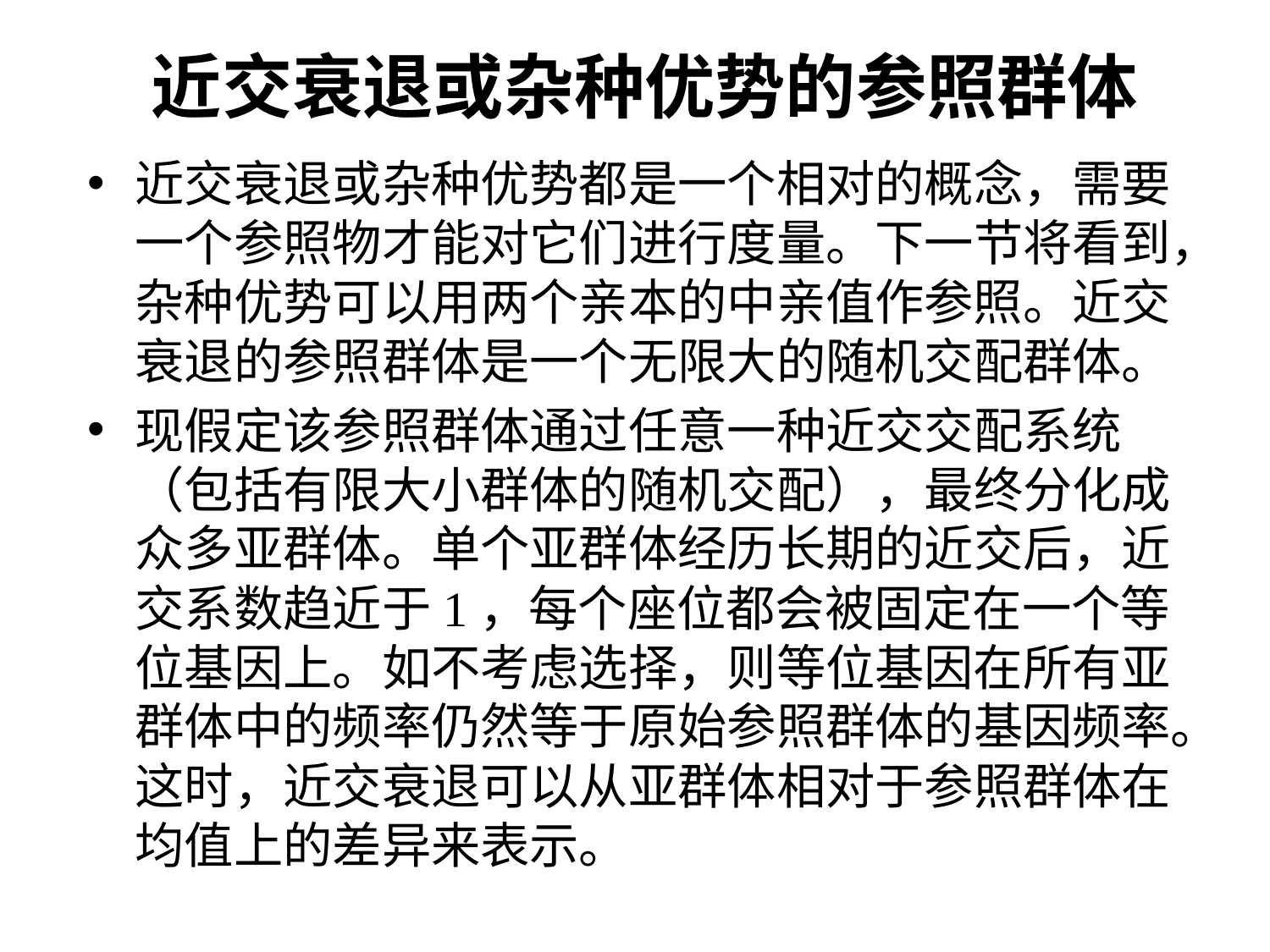

# 近交衰退或杂种优势的参照群体
近交衰退或杂种优势都是一个相对的概念，需要一个参照物才能对它们进行度量。下一节将看到，杂种优势可以用两个亲本的中亲值作参照。近交衰退的参照群体是一个无限大的随机交配群体。
现假定该参照群体通过任意一种近交交配系统（包括有限大小群体的随机交配），最终分化成众多亚群体。单个亚群体经历长期的近交后，近交系数趋近于1，每个座位都会被固定在一个等位基因上。如不考虑选择，则等位基因在所有亚群体中的频率仍然等于原始参照群体的基因频率。这时，近交衰退可以从亚群体相对于参照群体在均值上的差异来表示。